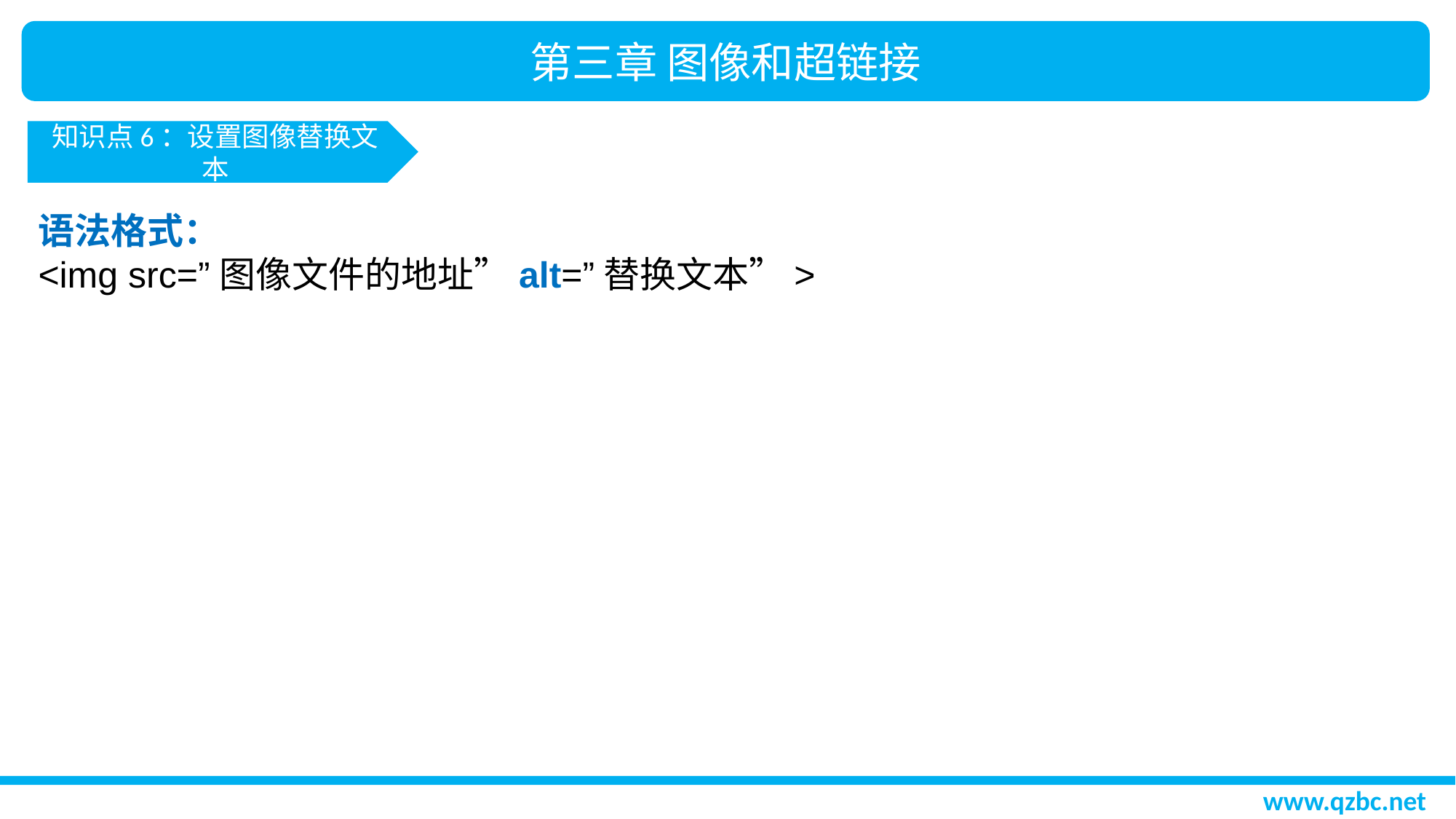

第三章 图像和超链接
知识点6：设置图像替换文本
语法格式：
<img src=”图像文件的地址”alt=”替换文本”>

www.qzbc.net